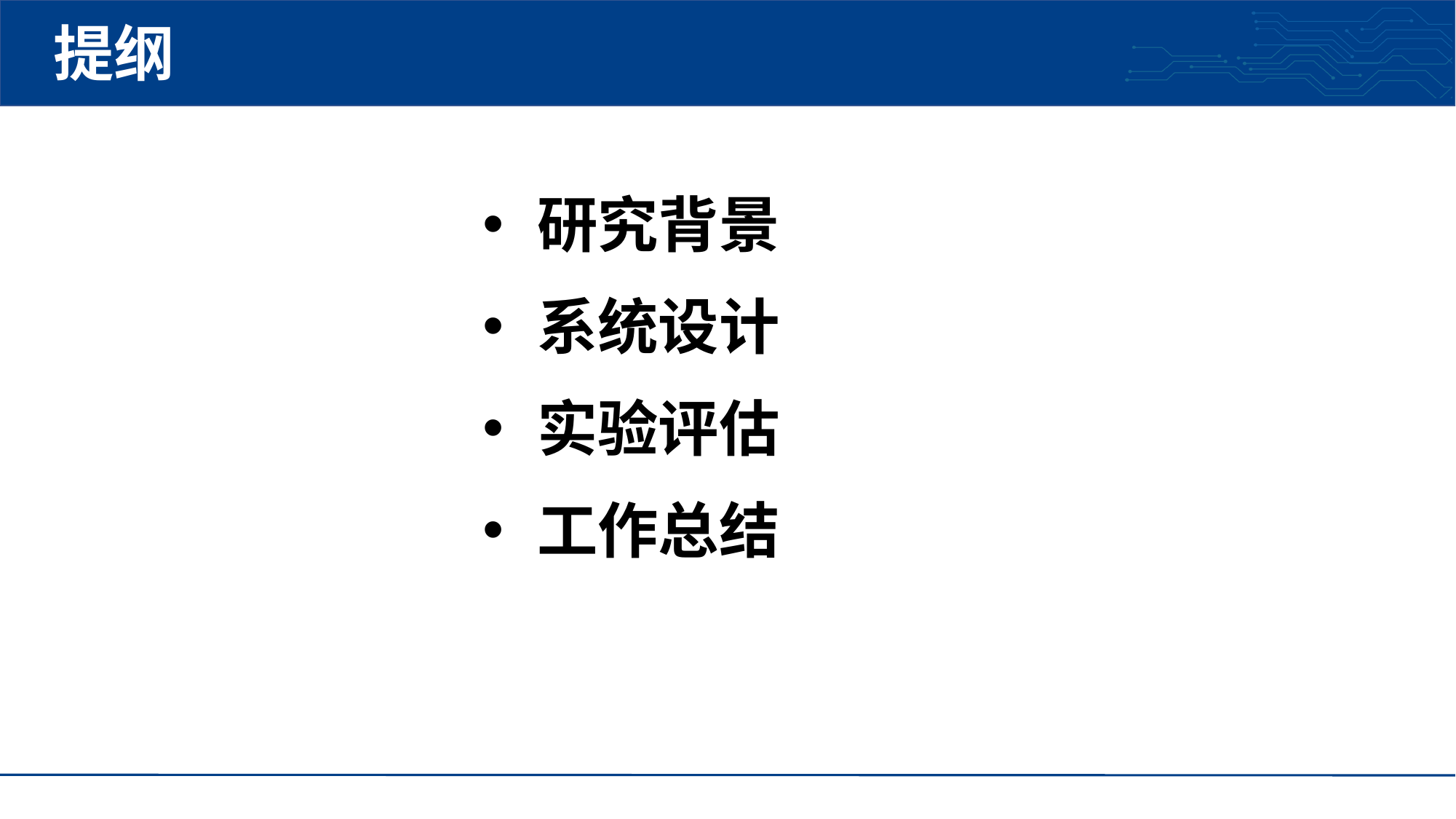

# 提纲
研究背景
系统设计
实验评估
工作总结
2